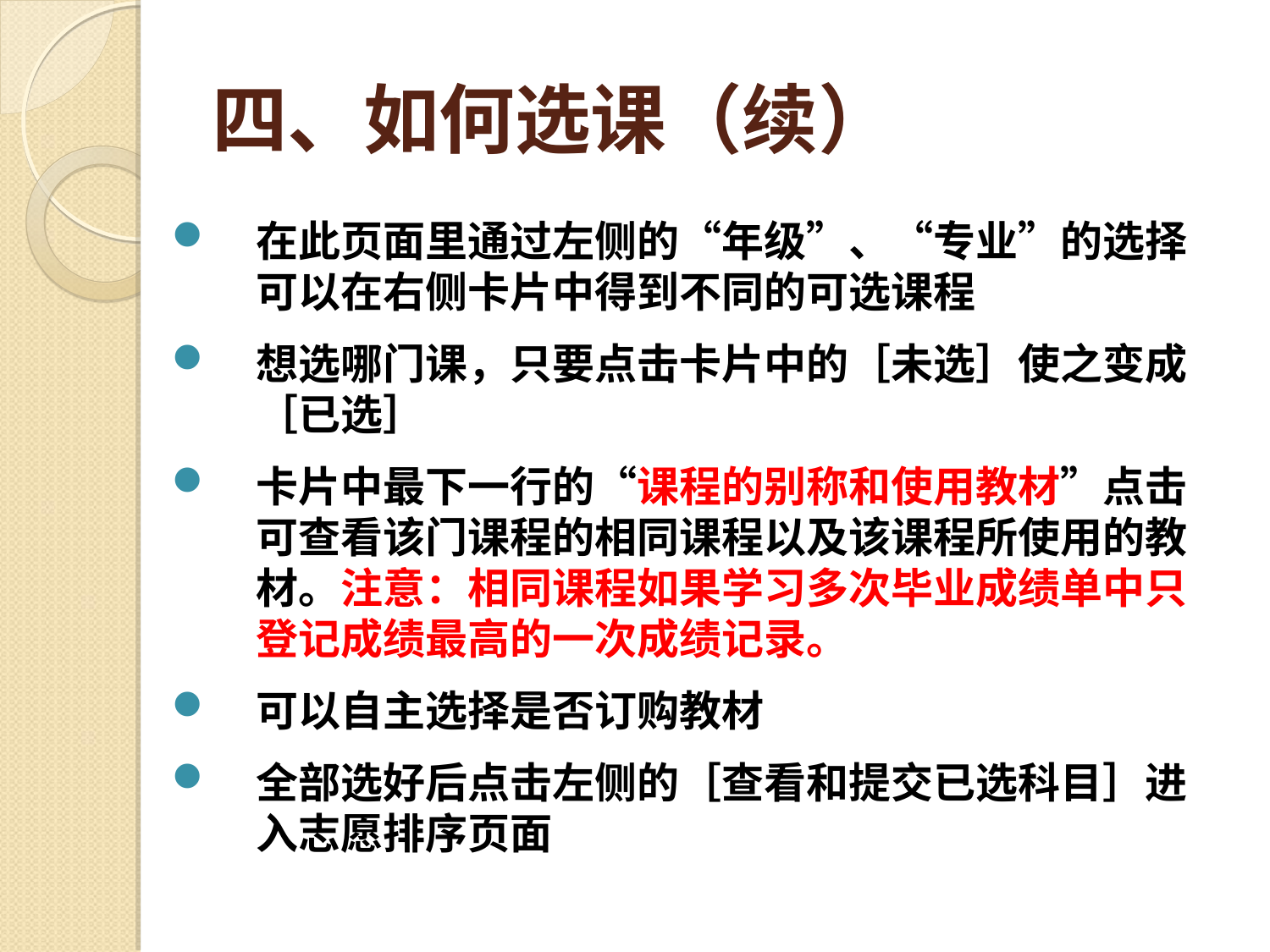

四、如何选课（续）
在此页面里通过左侧的“年级”、“专业”的选择可以在右侧卡片中得到不同的可选课程
想选哪门课，只要点击卡片中的［未选］使之变成［已选］
卡片中最下一行的“课程的别称和使用教材”点击可查看该门课程的相同课程以及该课程所使用的教材。注意：相同课程如果学习多次毕业成绩单中只登记成绩最高的一次成绩记录。
可以自主选择是否订购教材
全部选好后点击左侧的［查看和提交已选科目］进入志愿排序页面